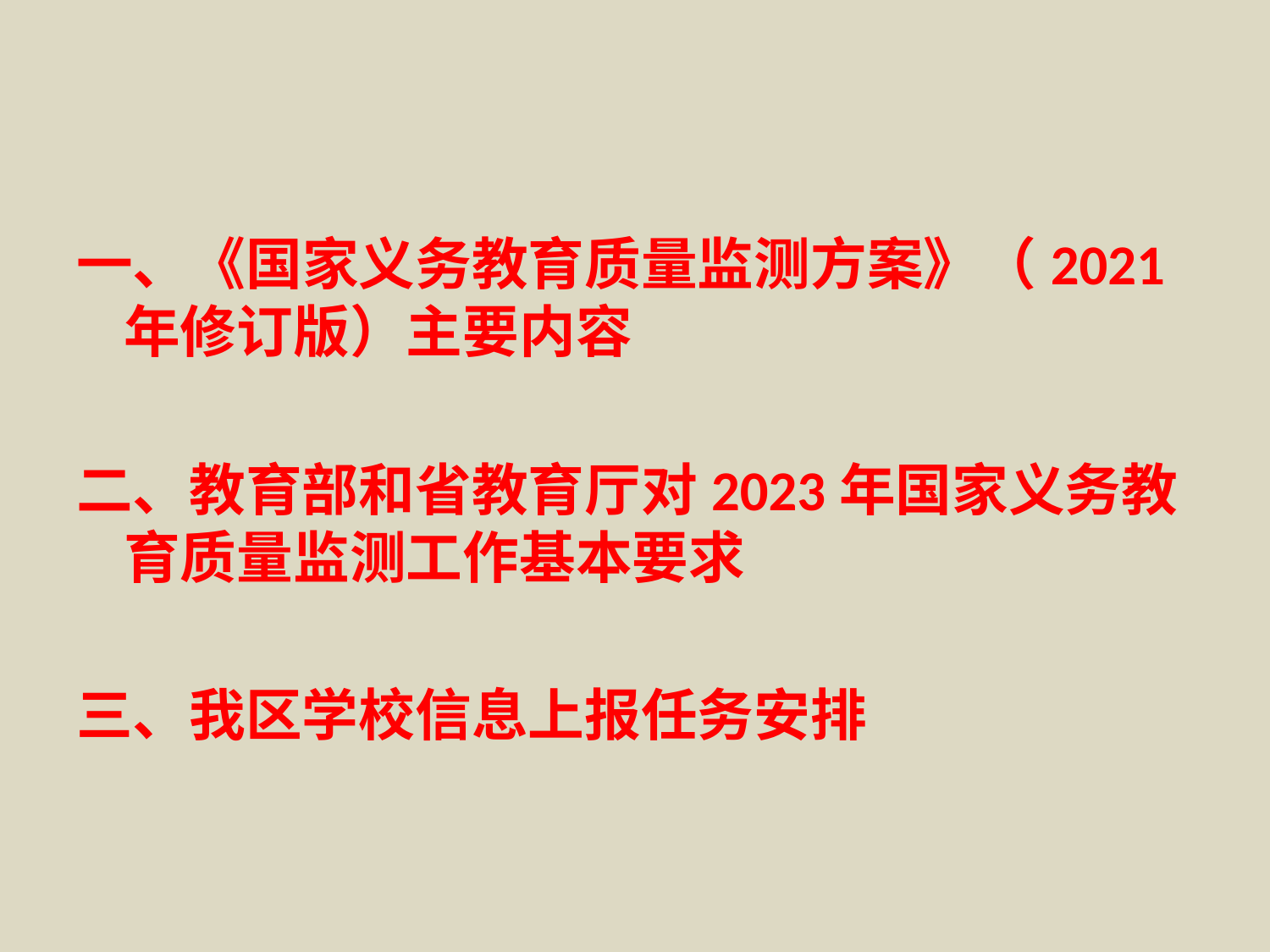

一、《国家义务教育质量监测方案》（2021年修订版）主要内容

二、教育部和省教育厅对2023年国家义务教育质量监测工作基本要求

三、我区学校信息上报任务安排